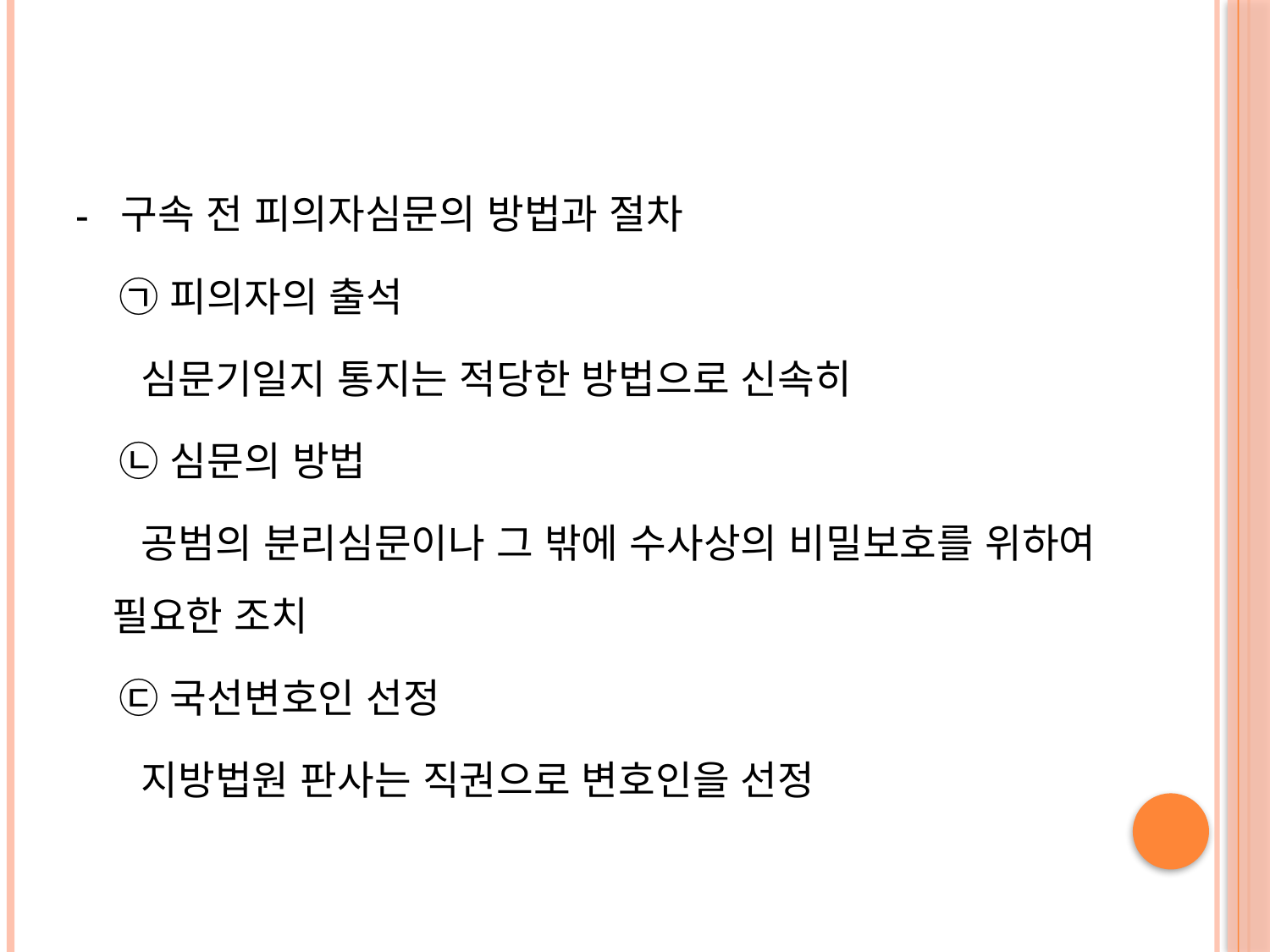

#
-  구속 전 피의자심문의 방법과 절차
   ㉠ 피의자의 출석
     심문기일지 통지는 적당한 방법으로 신속히
   ㉡ 심문의 방법
     공범의 분리심문이나 그 밖에 수사상의 비밀보호를 위하여 필요한 조치
   ㉢ 국선변호인 선정
     지방법원 판사는 직권으로 변호인을 선정